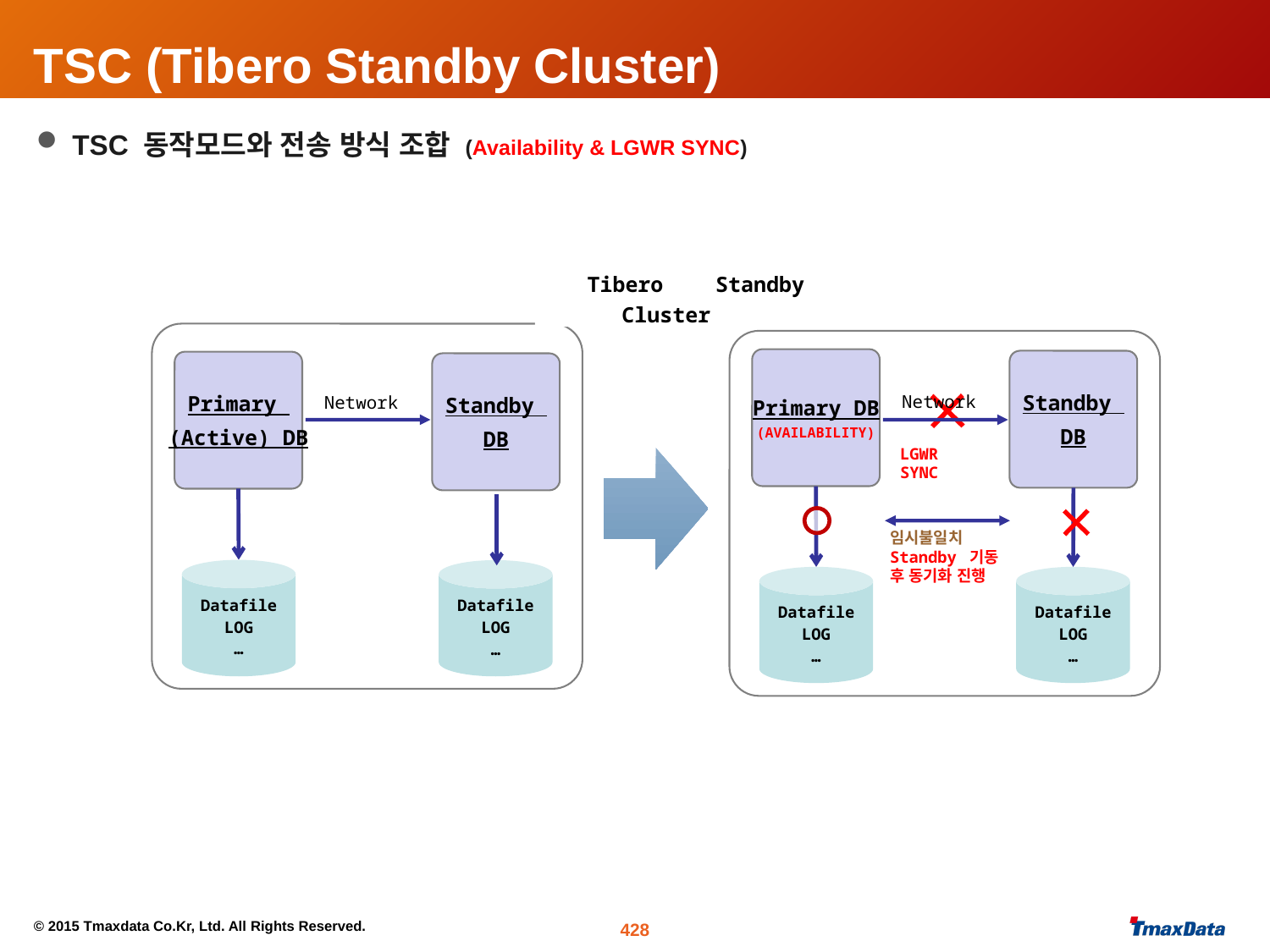

# TSC (Tibero Standby Cluster)
 TSC 동작모드와 전송 방식 조합 (Availability & LGWR SYNC)

 Tibero Standby Cluster

Primary
(Active) DB
Datafile
LOG
…
Standby
DB
Datafile
LOG
…
Network

Primary DB
(AVAILABILITY)

Datafile
LOG
…
Standby
DB

Datafile
LOG
…
Network

LGWR SYNC

임시불일치
Standby 기동 후 동기화 진행